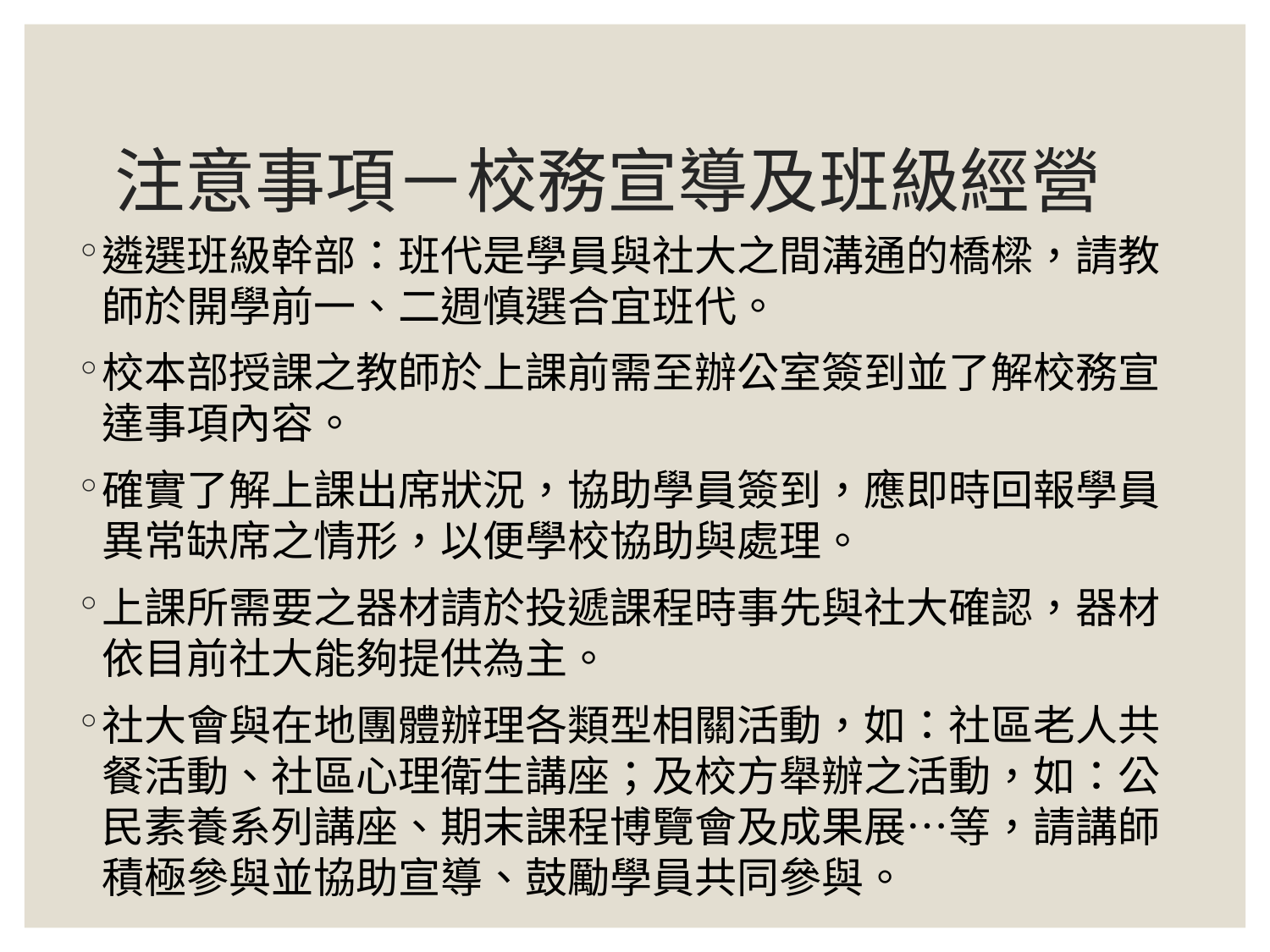

# 注意事項－校務宣導及班級經營
遴選班級幹部：班代是學員與社大之間溝通的橋樑，請教師於開學前一、二週慎選合宜班代。
校本部授課之教師於上課前需至辦公室簽到並了解校務宣達事項內容。
確實了解上課出席狀況，協助學員簽到，應即時回報學員異常缺席之情形，以便學校協助與處理。
上課所需要之器材請於投遞課程時事先與社大確認，器材依目前社大能夠提供為主。
社大會與在地團體辦理各類型相關活動，如：社區老人共餐活動、社區心理衛生講座；及校方舉辦之活動，如：公民素養系列講座、期末課程博覽會及成果展…等，請講師積極參與並協助宣導、鼓勵學員共同參與。​